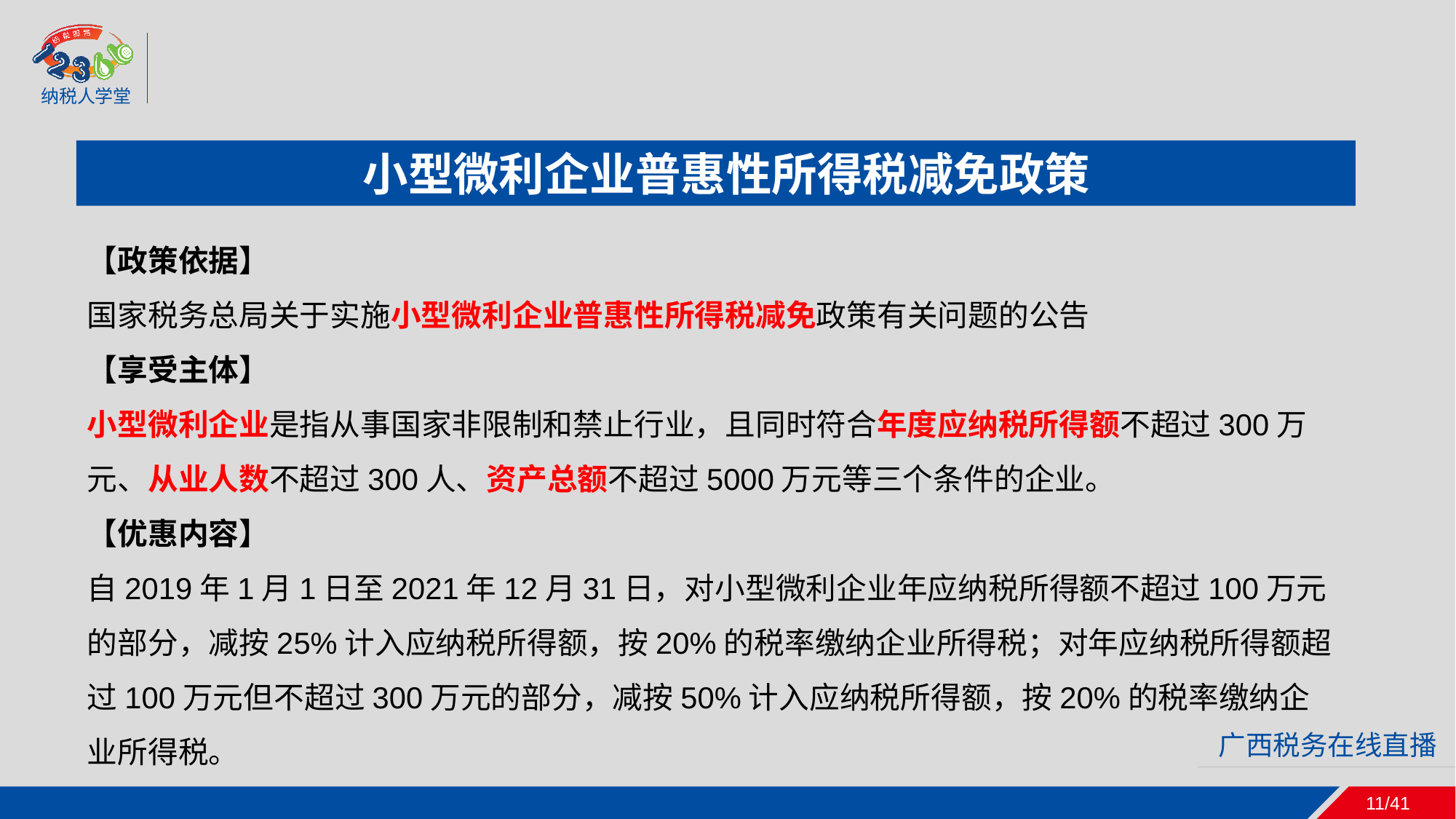

小型微利企业普惠性所得税减免政策
【政策依据】
国家税务总局关于实施小型微利企业普惠性所得税减免政策有关问题的公告
【享受主体】
小型微利企业是指从事国家非限制和禁止行业，且同时符合年度应纳税所得额不超过300万元、从业人数不超过300人、资产总额不超过5000万元等三个条件的企业。
【优惠内容】
自2019年1月1日至2021年12月31日，对小型微利企业年应纳税所得额不超过100万元的部分，减按25%计入应纳税所得额，按20%的税率缴纳企业所得税；对年应纳税所得额超过100万元但不超过300万元的部分，减按50%计入应纳税所得额，按20%的税率缴纳企业所得税。